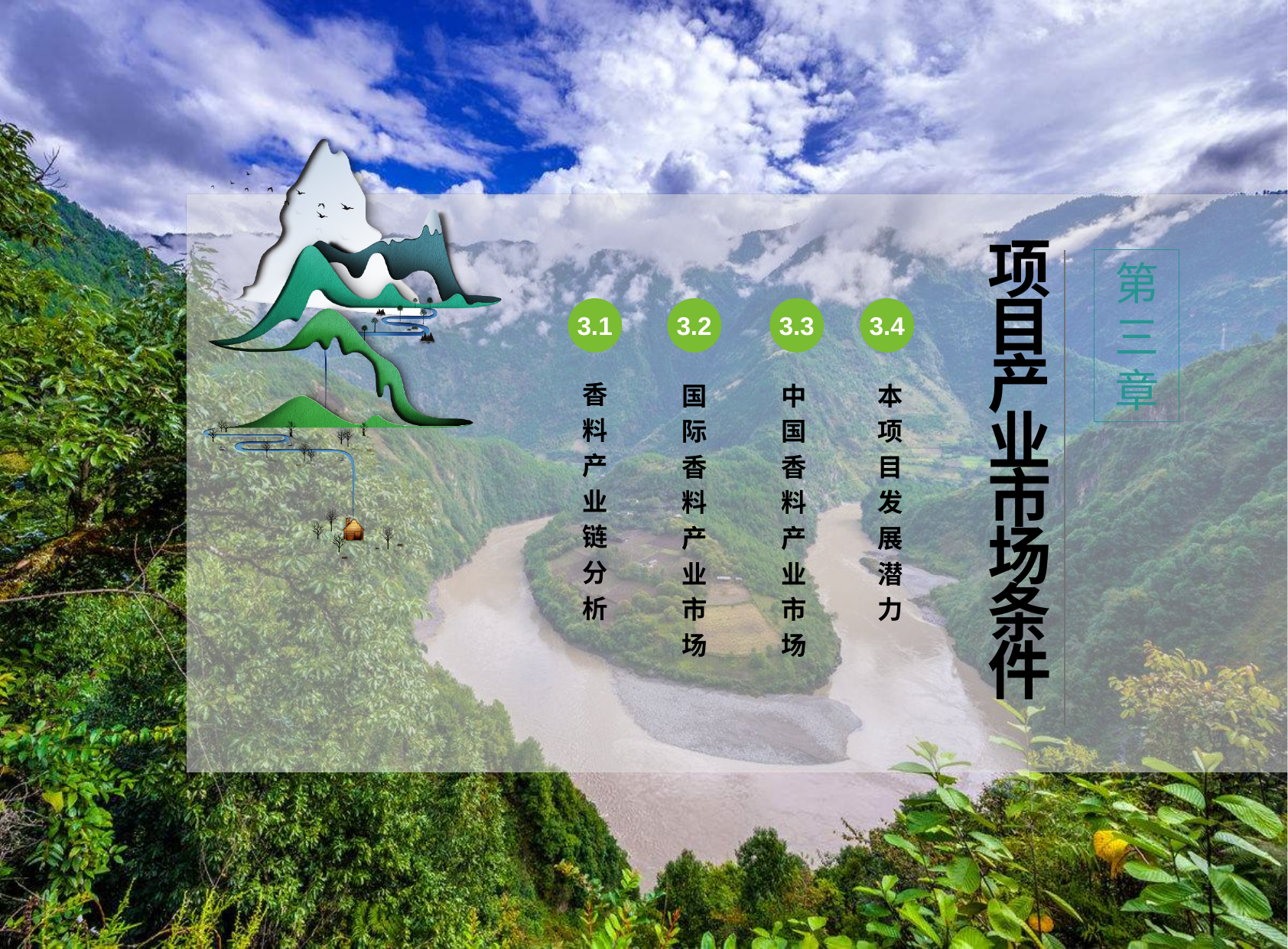

3.1
3.2
3.3
3.4

香
料
产
业
链
分
析

国
际
香
料
产
业
市
场

中
国
香
料
产
业
市
场

本
项
目
发
展
潜
力